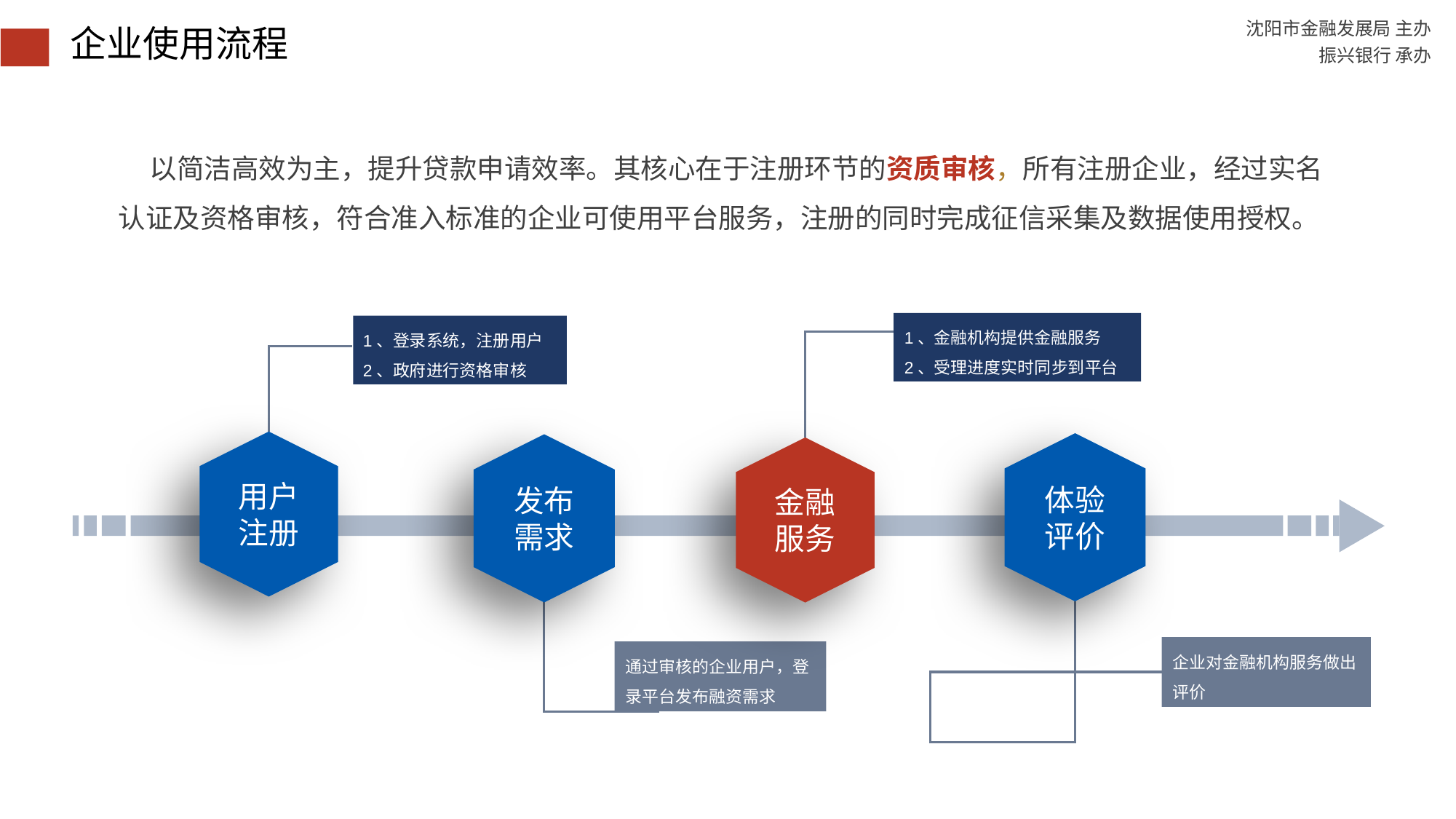

企业使用流程

    以简洁高效为主，提升贷款申请效率。其核心在于注册环节的资质审核，所有注册企业，经过实名认证及资格审核，符合准入标准的企业可使用平台服务，注册的同时完成征信采集及数据使用授权。
1、金融机构提供金融服务
2、受理进度实时同步到平台
金融服务
1、登录系统，注册用户
2、政府进行资格审核

用户注册
体验评价
企业对金融机构服务做出评价
发布需求
通过审核的企业用户，登录平台发布融资需求